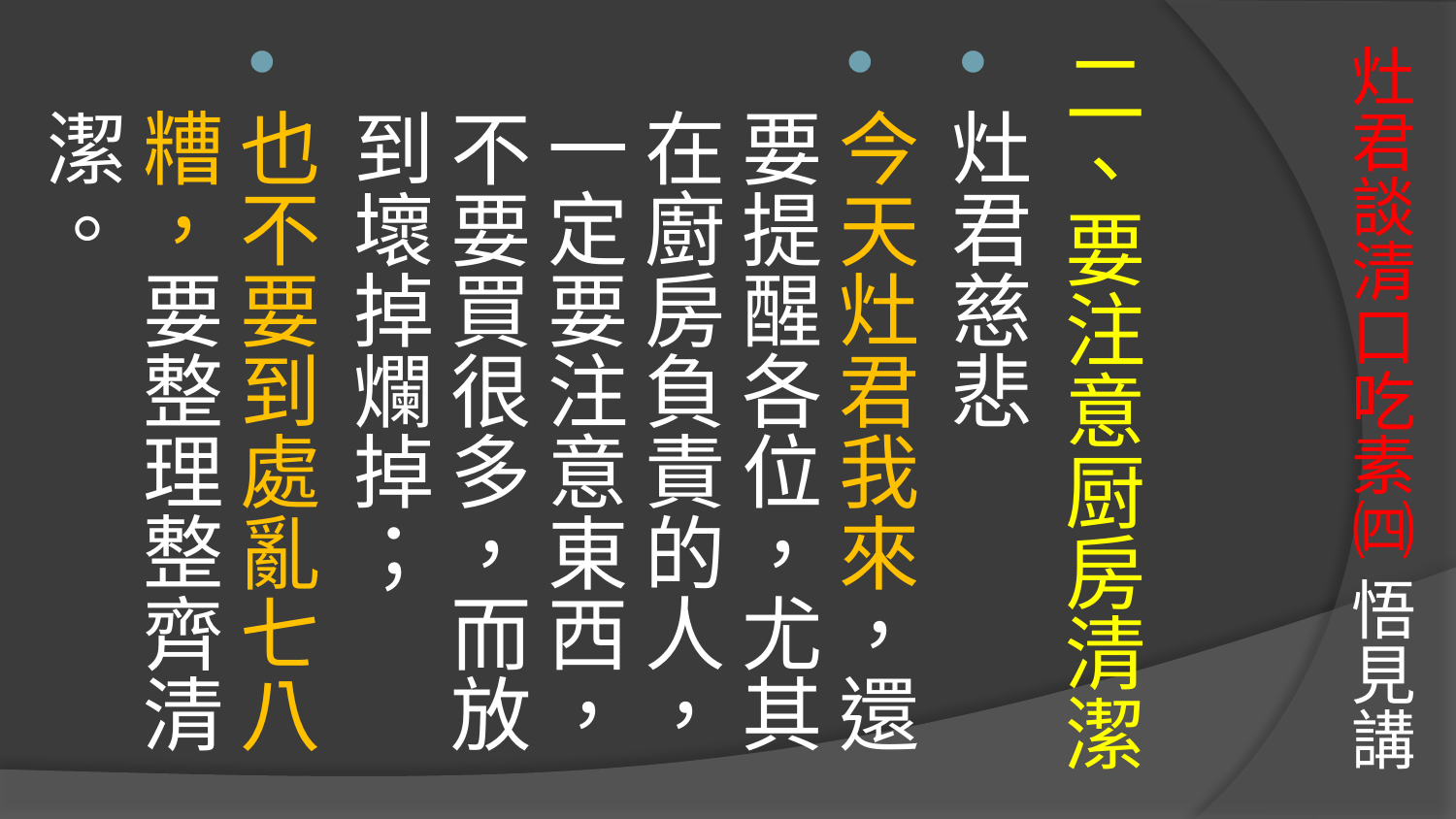

# 灶君談清口吃素㈣ 悟見講
二、要注意厨房清潔
灶君慈悲
今天灶君我來，還要提醒各位，尤其在廚房負責的人，一定要注意東西，不要買很多，而放到壞掉爛掉；
也不要到處亂七八糟，要整理整齊清潔。